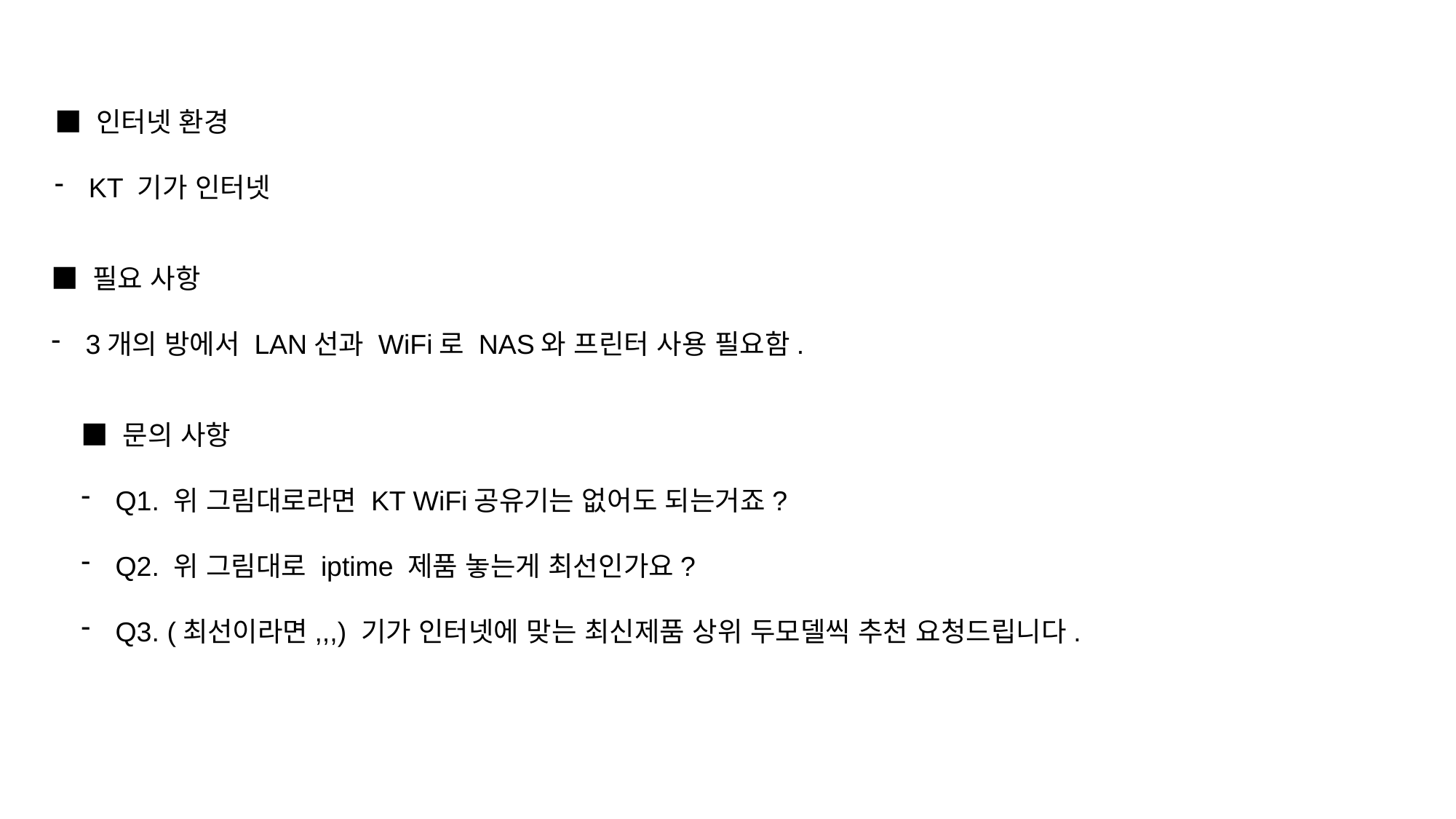

■ 인터넷 환경

KT 기가 인터넷
■ 필요 사항

3개의 방에서 LAN선과 WiFi로 NAS와 프린터 사용 필요함.
■ 문의 사항

Q1. 위 그림대로라면 KT WiFi공유기는 없어도 되는거죠?

Q2. 위 그림대로 iptime 제품 놓는게 최선인가요?

Q3. (최선이라면,,,) 기가 인터넷에 맞는 최신제품 상위 두모델씩 추천 요청드립니다.